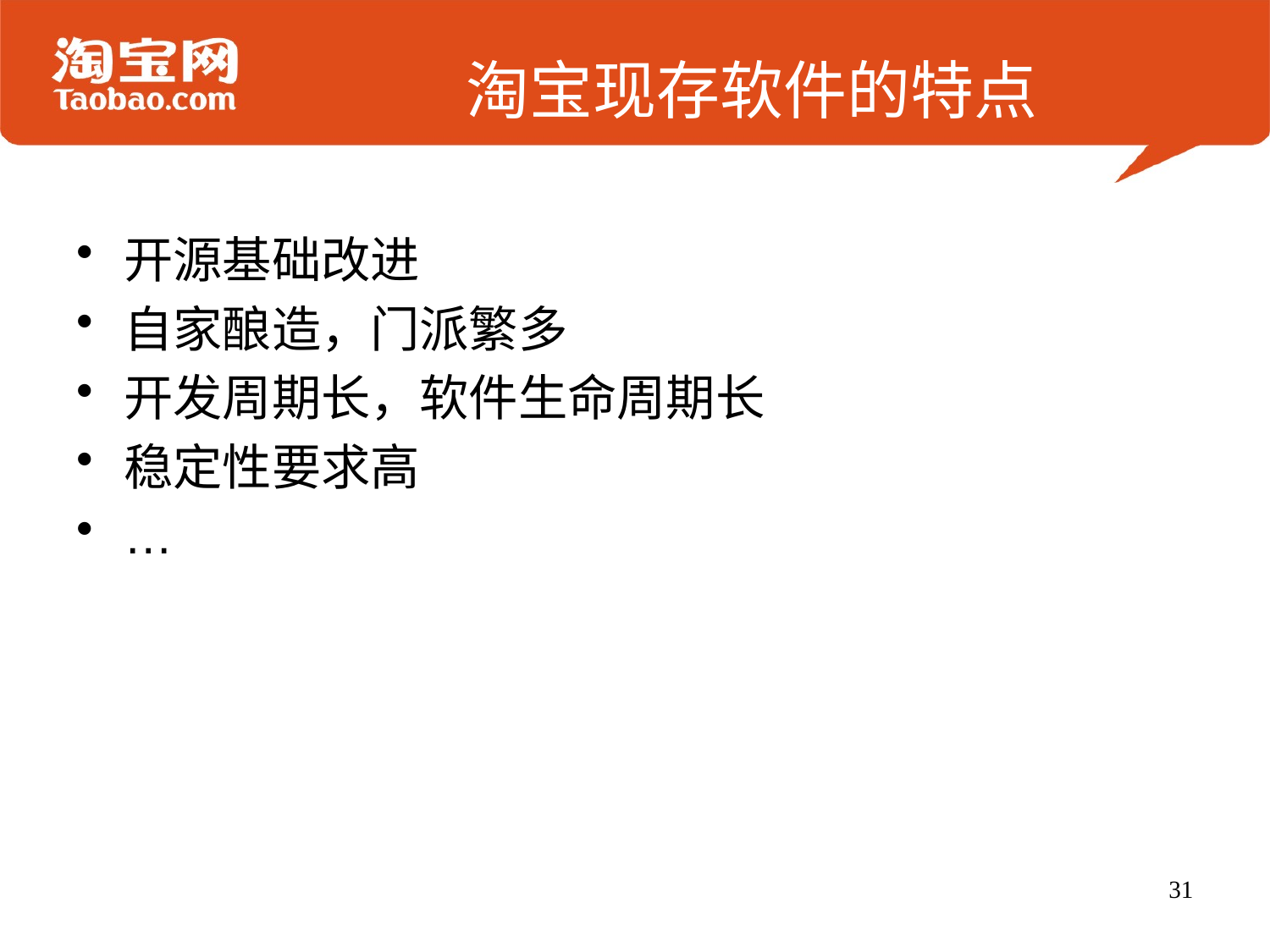

# 淘宝现存软件的特点
开源基础改进
自家酿造，门派繁多
开发周期长，软件生命周期长
稳定性要求高
…

31